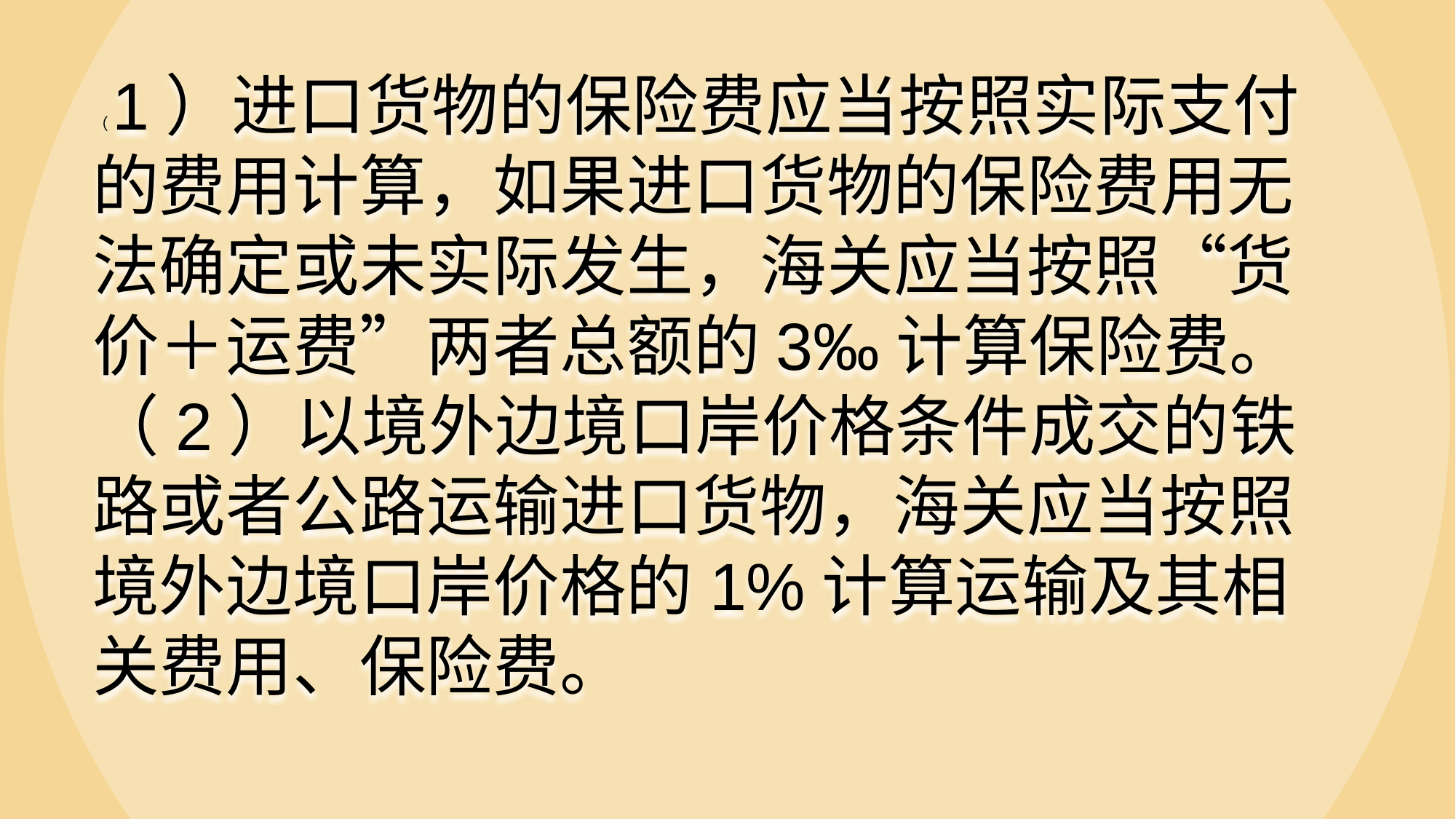

（1）进口货物的保险费应当按照实际支付的费用计算，如果进口货物的保险费用无法确定或未实际发生，海关应当按照“货价＋运费”两者总额的3‰计算保险费。
（2）以境外边境口岸价格条件成交的铁路或者公路运输进口货物，海关应当按照境外边境口岸价格的1%计算运输及其相关费用、保险费。